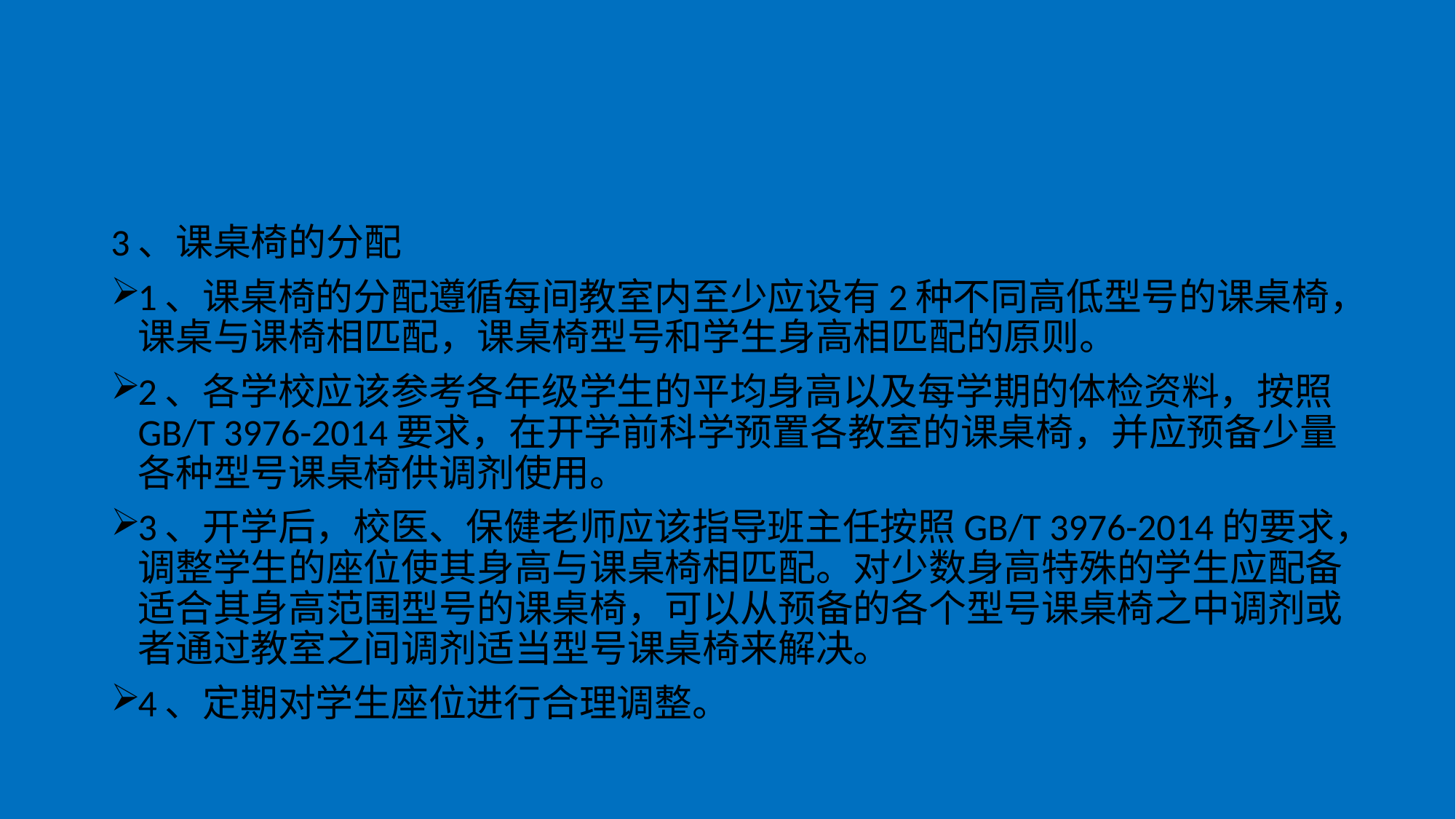

#
3、课桌椅的分配
1、课桌椅的分配遵循每间教室内至少应设有2种不同高低型号的课桌椅，课桌与课椅相匹配，课桌椅型号和学生身高相匹配的原则。
2、各学校应该参考各年级学生的平均身高以及每学期的体检资料，按照GB/T 3976-2014要求，在开学前科学预置各教室的课桌椅，并应预备少量各种型号课桌椅供调剂使用。
3、开学后，校医、保健老师应该指导班主任按照GB/T 3976-2014的要求，调整学生的座位使其身高与课桌椅相匹配。对少数身高特殊的学生应配备适合其身高范围型号的课桌椅，可以从预备的各个型号课桌椅之中调剂或者通过教室之间调剂适当型号课桌椅来解决。
4、定期对学生座位进行合理调整。